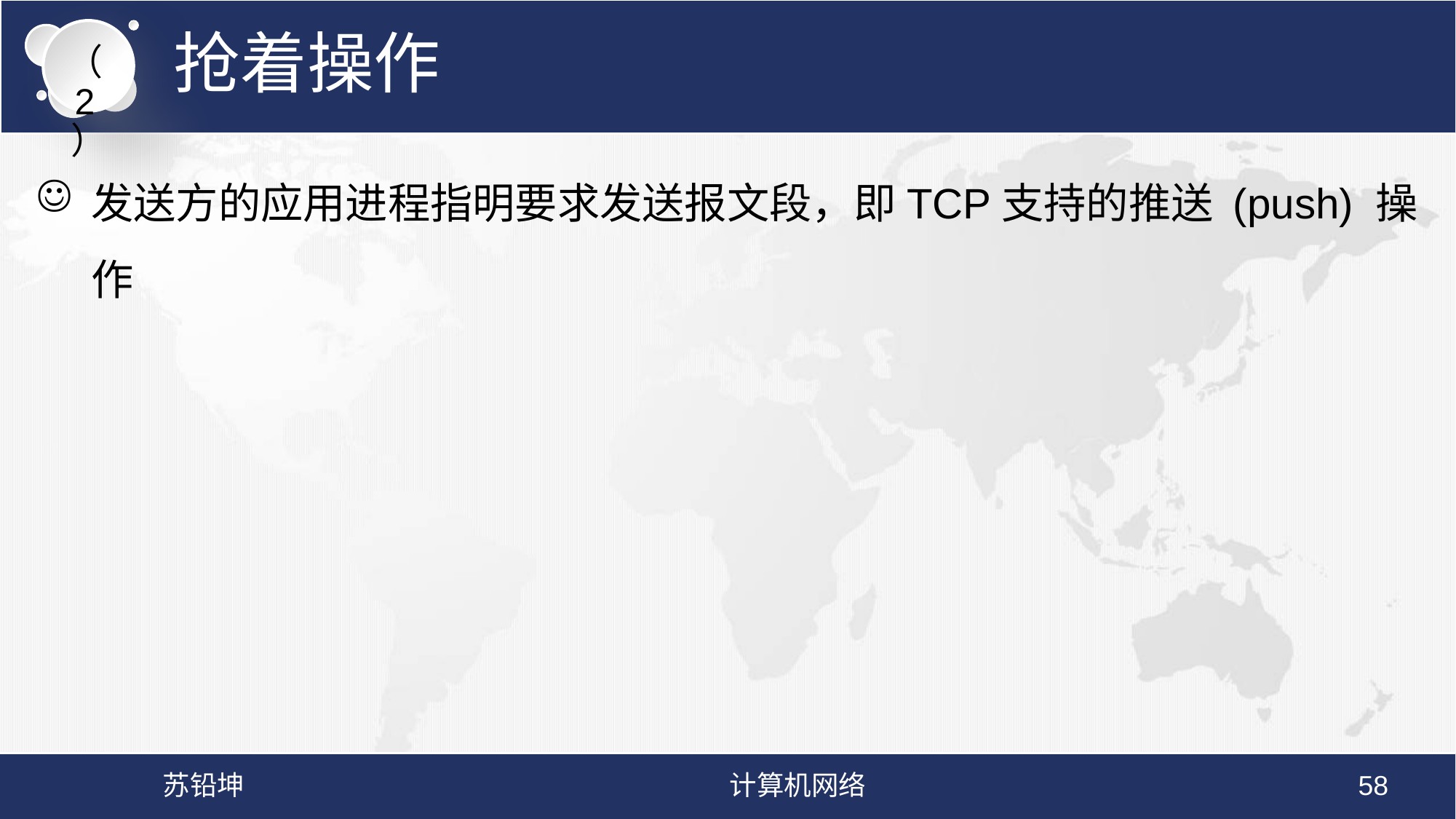

# 抢着操作
（2）
发送方的应用进程指明要求发送报文段，即TCP支持的推送 (push) 操作
苏铅坤
计算机网络
58